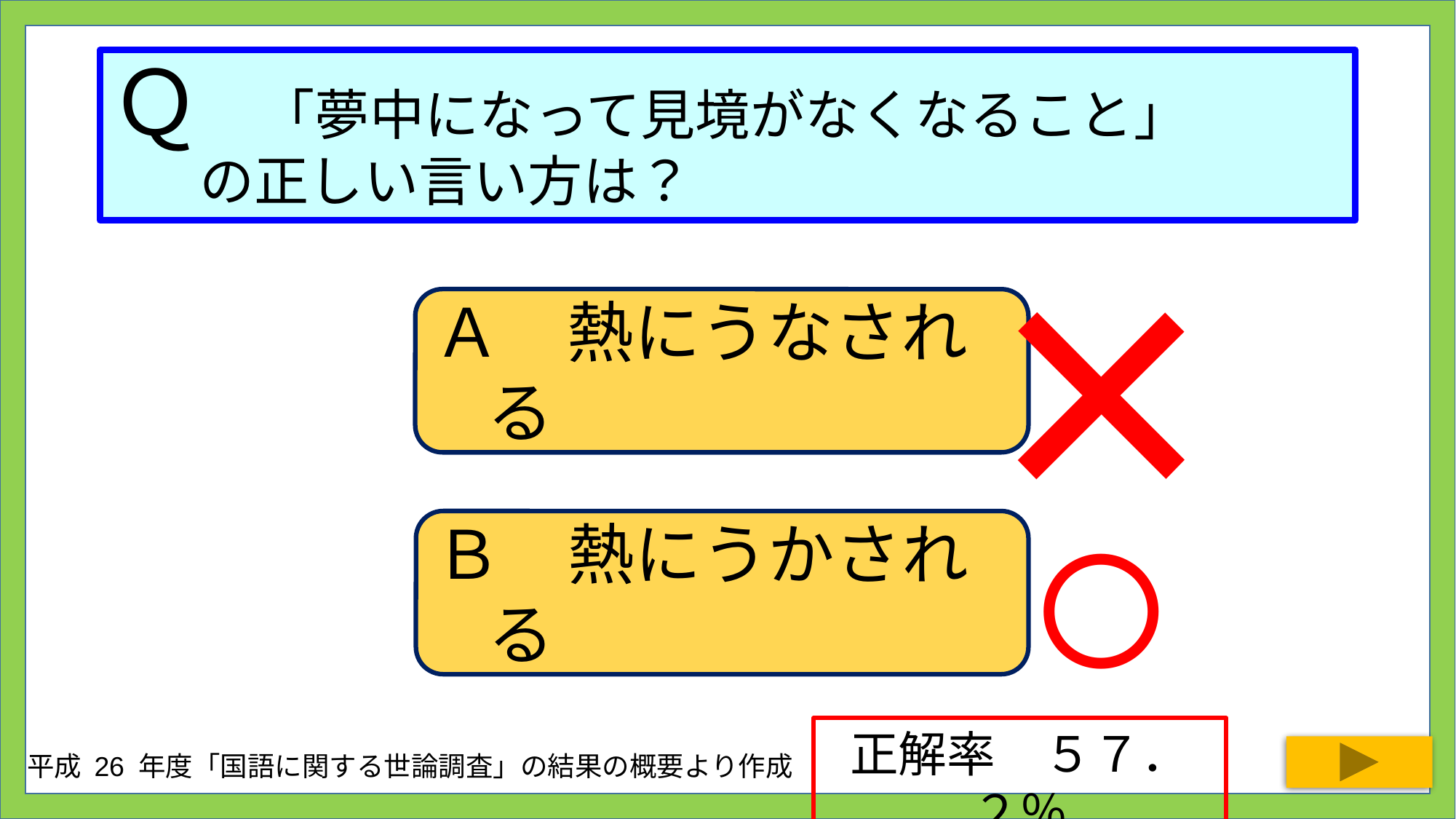

# Ｑ　「夢中になって見境がなくなること」 の正しい言い方は？
×
Ａ　熱にうなされる
○
Ｂ　熱にうかされる
正解率　５７．２％

平成 26 年度「国語に関する世論調査」の結果の概要より作成